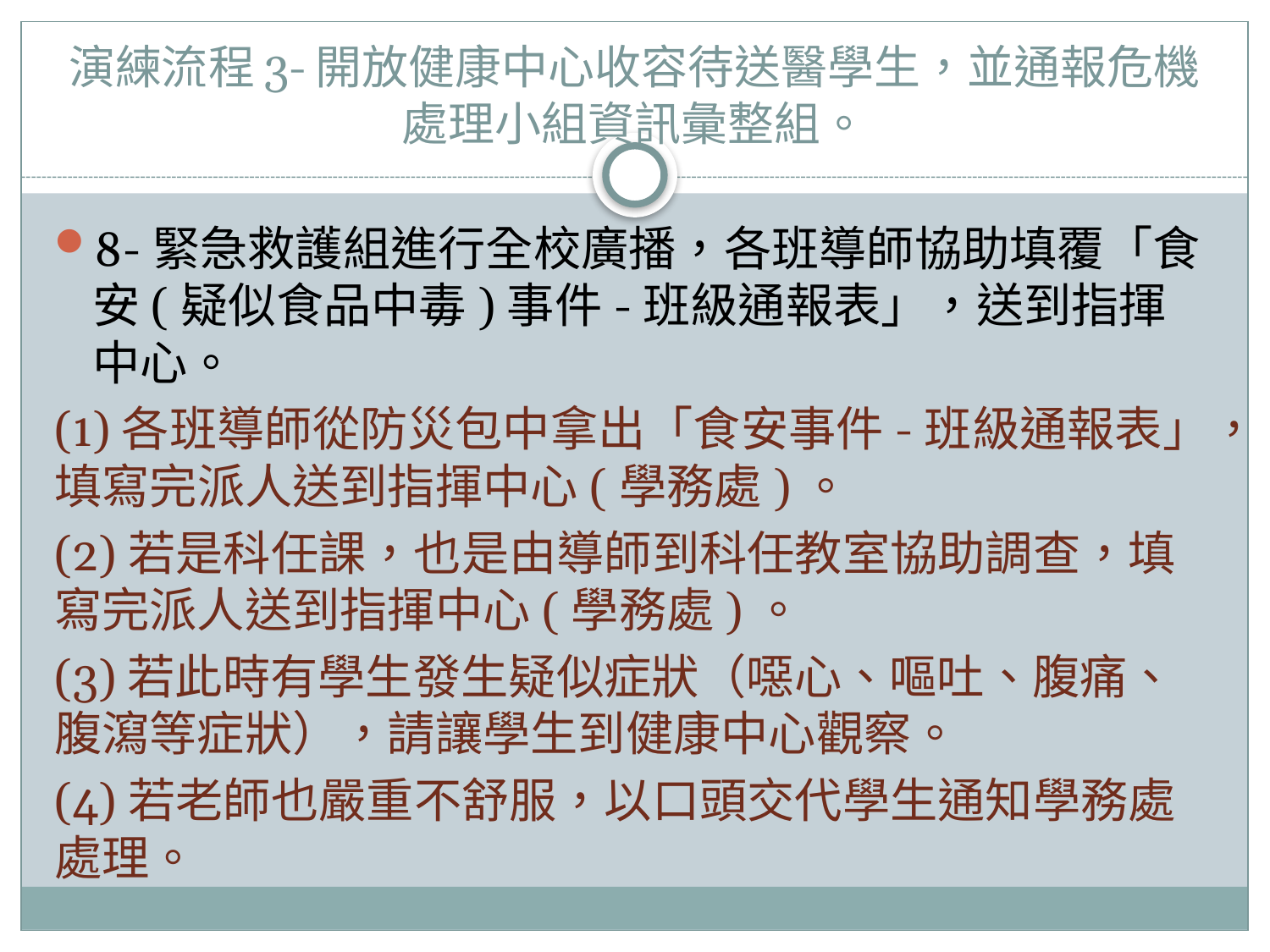

# 演練流程3-開放健康中心收容待送醫學生，並通報危機處理小組資訊彙整組。
8-緊急救護組進行全校廣播，各班導師協助填覆「食安(疑似食品中毒)事件-班級通報表」，送到指揮中心。
(1)各班導師從防災包中拿出「食安事件-班級通報表」，填寫完派人送到指揮中心(學務處)。
(2)若是科任課，也是由導師到科任教室協助調查，填寫完派人送到指揮中心(學務處)。
(3)若此時有學生發生疑似症狀（噁心、嘔吐、腹痛、腹瀉等症狀），請讓學生到健康中心觀察。
(4)若老師也嚴重不舒服，以口頭交代學生通知學務處處理。